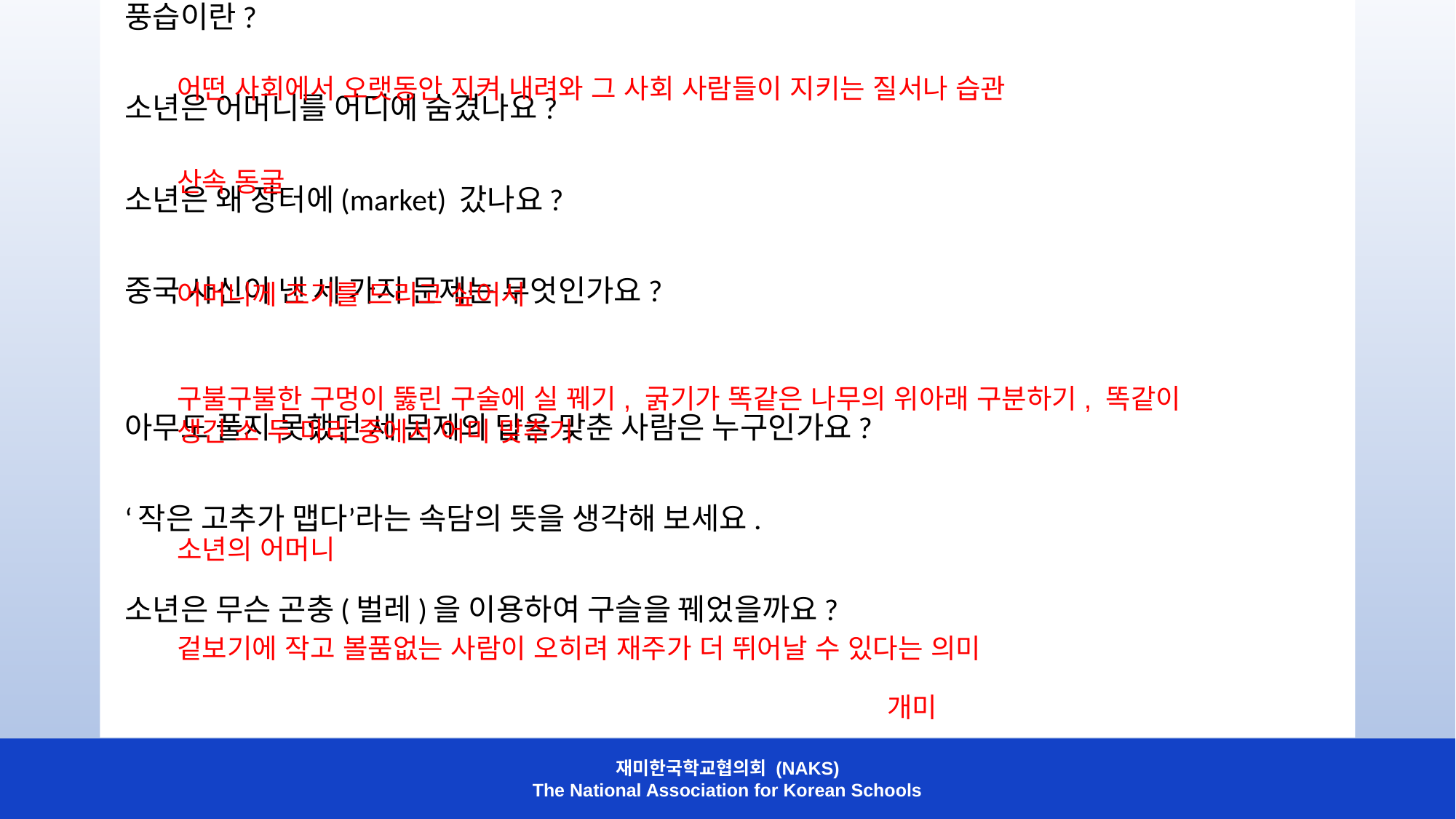

풍습이란?

소년은 어머니를 어디에 숨겼나요?

소년은 왜 장터에(market) 갔나요?

중국 사신이 낸 세 가지 문제는 무엇인가요?

아무도 풀지 못했던 세 문제의 답을 맞춘 사람은 누구인가요?

‘작은 고추가 맵다’라는 속담의 뜻을 생각해 보세요.

소년은 무슨 곤충(벌레)을 이용하여 구슬을 꿰었을까요?

어떤 사회에서 오랫동안 지켜 내려와 그 사회 사람들이 지키는 질서나 습관

산속 동굴
어머니께 조기를 드리고 싶어서
구불구불한 구멍이 뚫린 구술에 실 꿰기, 굵기가 똑같은 나무의 위아래 구분하기, 똑같이 생긴 소 두 마리 중에서 어미 맞추기
소년의 어머니
겉보기에 작고 볼품없는 사람이 오히려 재주가 더 뛰어날 수 있다는 의미
개미
재미한국학교협의회 (NAKS)
The National Association for Korean Schools